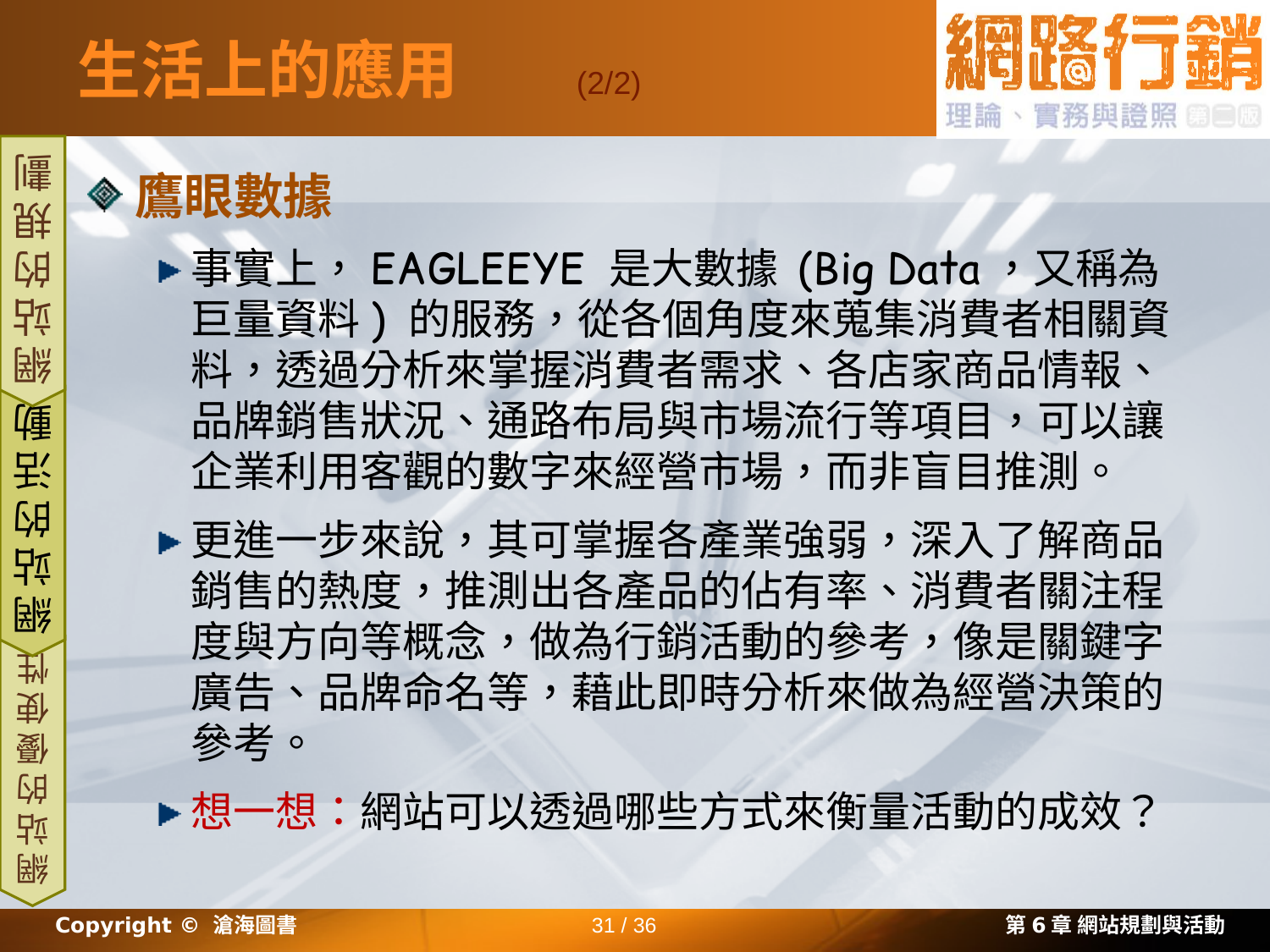

# 生活上的應用
(2/2)
鷹眼數據
事實上，EAGLEEYE 是大數據 (Big Data，又稱為巨量資料) 的服務，從各個角度來蒐集消費者相關資料，透過分析來掌握消費者需求、各店家商品情報、品牌銷售狀況、通路布局與市場流行等項目，可以讓企業利用客觀的數字來經營市場，而非盲目推測。
更進一步來說，其可掌握各產業強弱，深入了解商品銷售的熱度，推測出各產品的佔有率、消費者關注程度與方向等概念，做為行銷活動的參考，像是關鍵字廣告、品牌命名等，藉此即時分析來做為經營決策的參考。
想一想：網站可以透過哪些方式來衡量活動的成效？
網站的規劃
網站的活動
網站的優使性
Copyright © 滄海圖書
31 / 36
第6章 網站規劃與活動